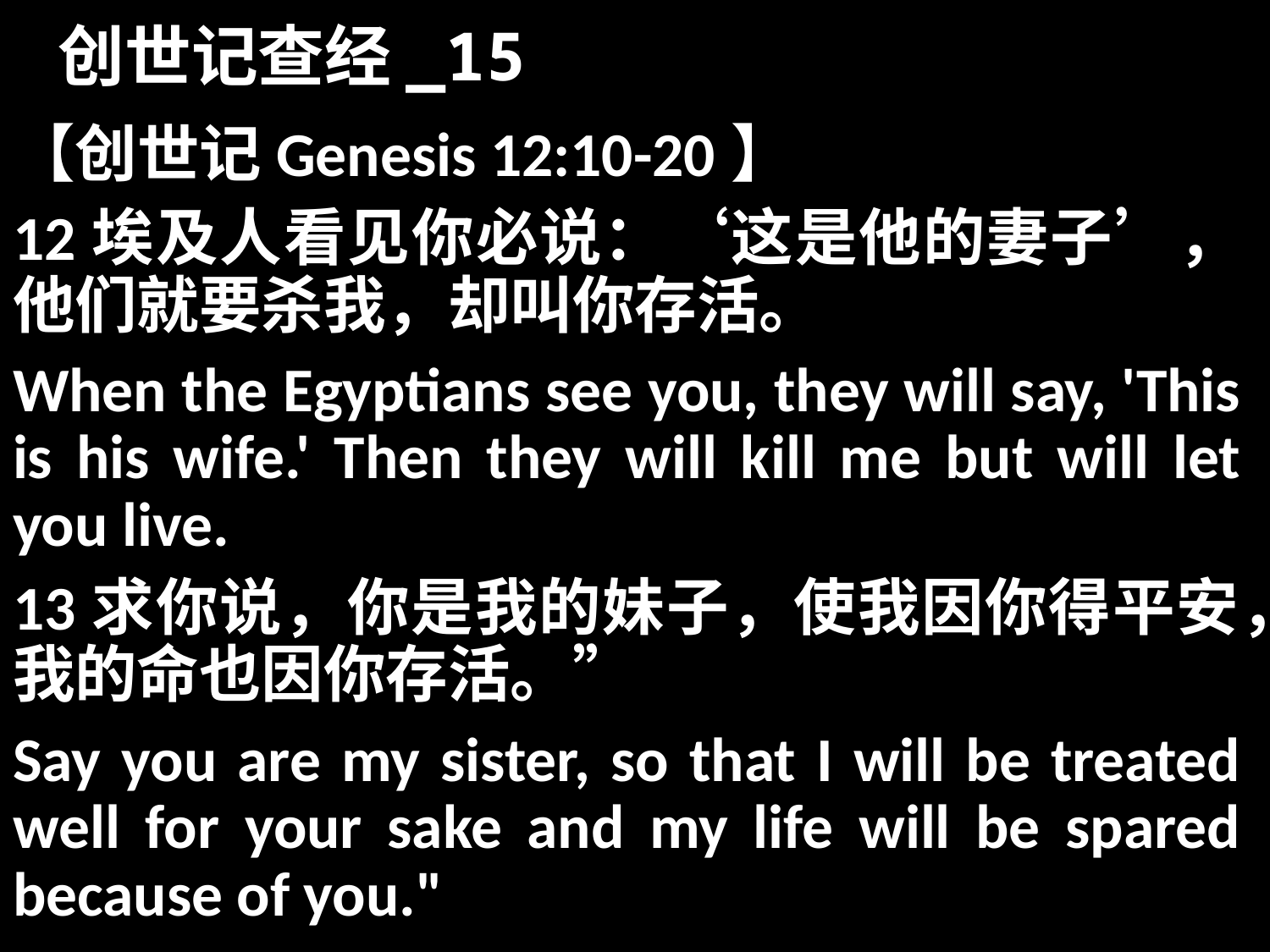

# 创世记查经_15
【创世记Genesis 12:10-20】
12埃及人看见你必说：‘这是他的妻子’，他们就要杀我，却叫你存活。
When the Egyptians see you, they will say, 'This is his wife.' Then they will kill me but will let you live.
13求你说，你是我的妹子，使我因你得平安，我的命也因你存活。”
Say you are my sister, so that I will be treated well for your sake and my life will be spared because of you."